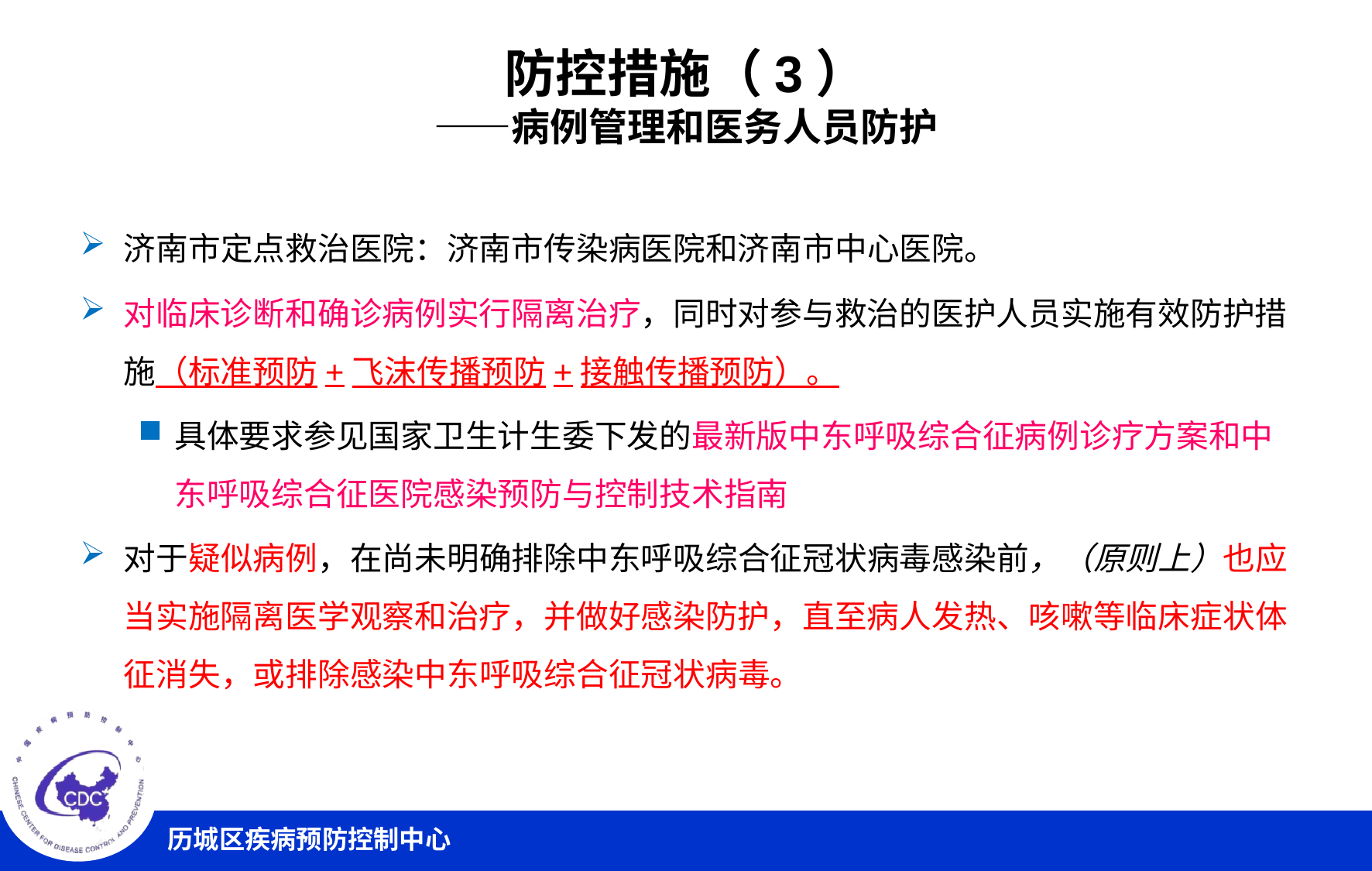

# 防控措施（3） ——病例管理和医务人员防护
济南市定点救治医院：济南市传染病医院和济南市中心医院。
对临床诊断和确诊病例实行隔离治疗，同时对参与救治的医护人员实施有效防护措施（标准预防+飞沫传播预防+接触传播预防）。
具体要求参见国家卫生计生委下发的最新版中东呼吸综合征病例诊疗方案和中东呼吸综合征医院感染预防与控制技术指南
对于疑似病例，在尚未明确排除中东呼吸综合征冠状病毒感染前，（原则上）也应当实施隔离医学观察和治疗，并做好感染防护，直至病人发热、咳嗽等临床症状体征消失，或排除感染中东呼吸综合征冠状病毒。